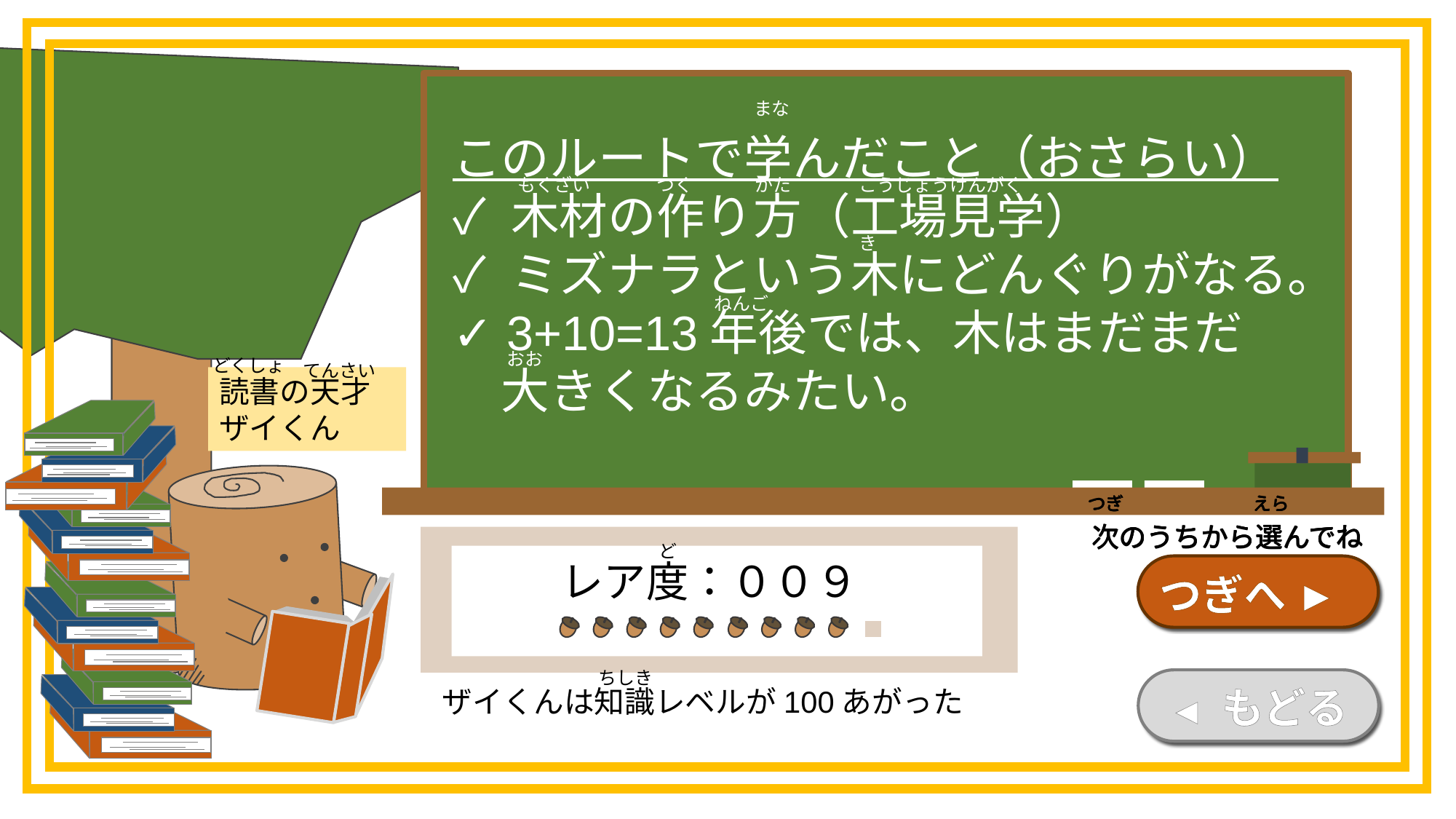

まな
このルートで学んだこと（おさらい）
✓ 木材の作り方（工場見学）
✓ ミズナラという木にどんぐりがなる。
✓ 3+10=13年後では、木はまだまだ
　大きくなるみたい。
かた
もくざい
つく
こうじょうけんがく
き

ねんご

おお
どくしょ
てんさい
読書の天才
ザイくん

つぎ
えら
次のうちから選んでね
つぎ
えら
次のうちから選んでね
つぎ
えら
次のうちから選んでね
つぎ
えら
次のうちから選んでね

ど

レア度：００９

つぎへ ►

ちしき

◄ もどる
ザイくんは知識レベルが100あがった